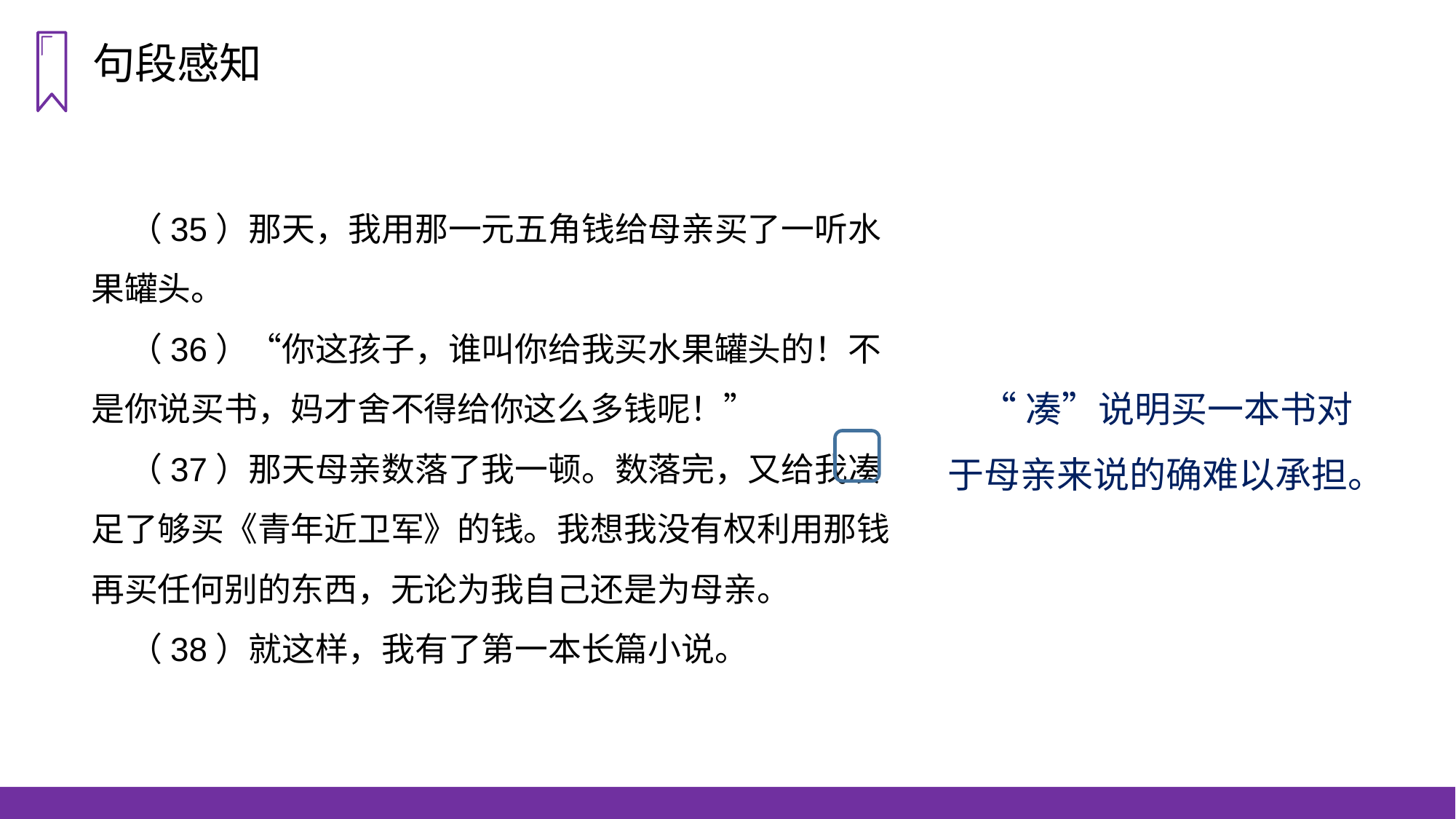

句段感知
    （35）那天，我用那一元五角钱给母亲买了一听水果罐头。
    （36）“你这孩子，谁叫你给我买水果罐头的！不是你说买书，妈才舍不得给你这么多钱呢！”
    （37）那天母亲数落了我一顿。数落完，又给我凑足了够买《青年近卫军》的钱。我想我没有权利用那钱再买任何别的东西，无论为我自己还是为母亲。
    （38）就这样，我有了第一本长篇小说。
    “凑”说明买一本书对于母亲来说的确难以承担。